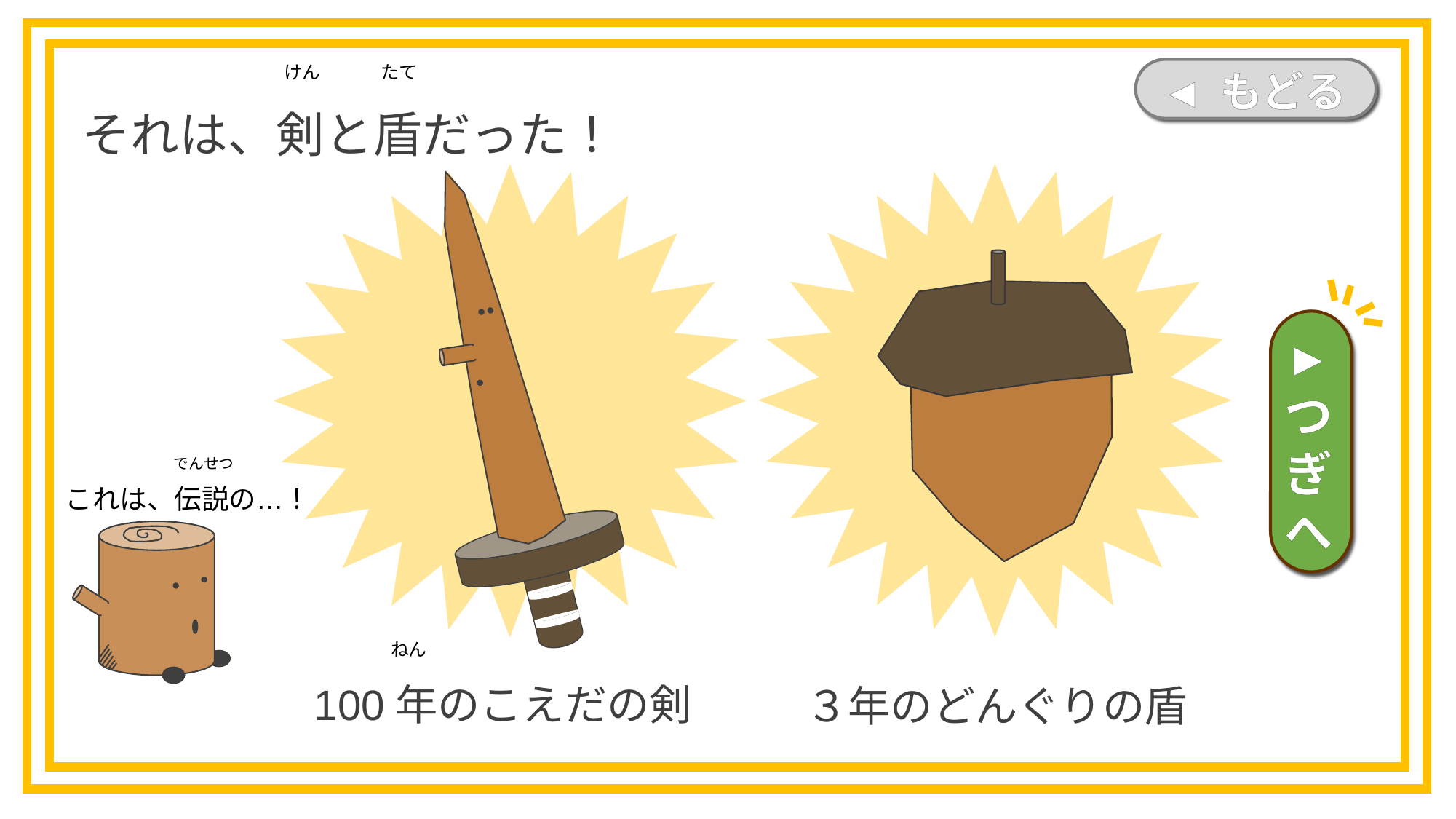

それは、剣と盾だった！

けん
たて
◄ もどる

►つぎへ

でんせつ
これは、伝説の…！

100年のこえだの剣
３年のどんぐりの盾
ねん